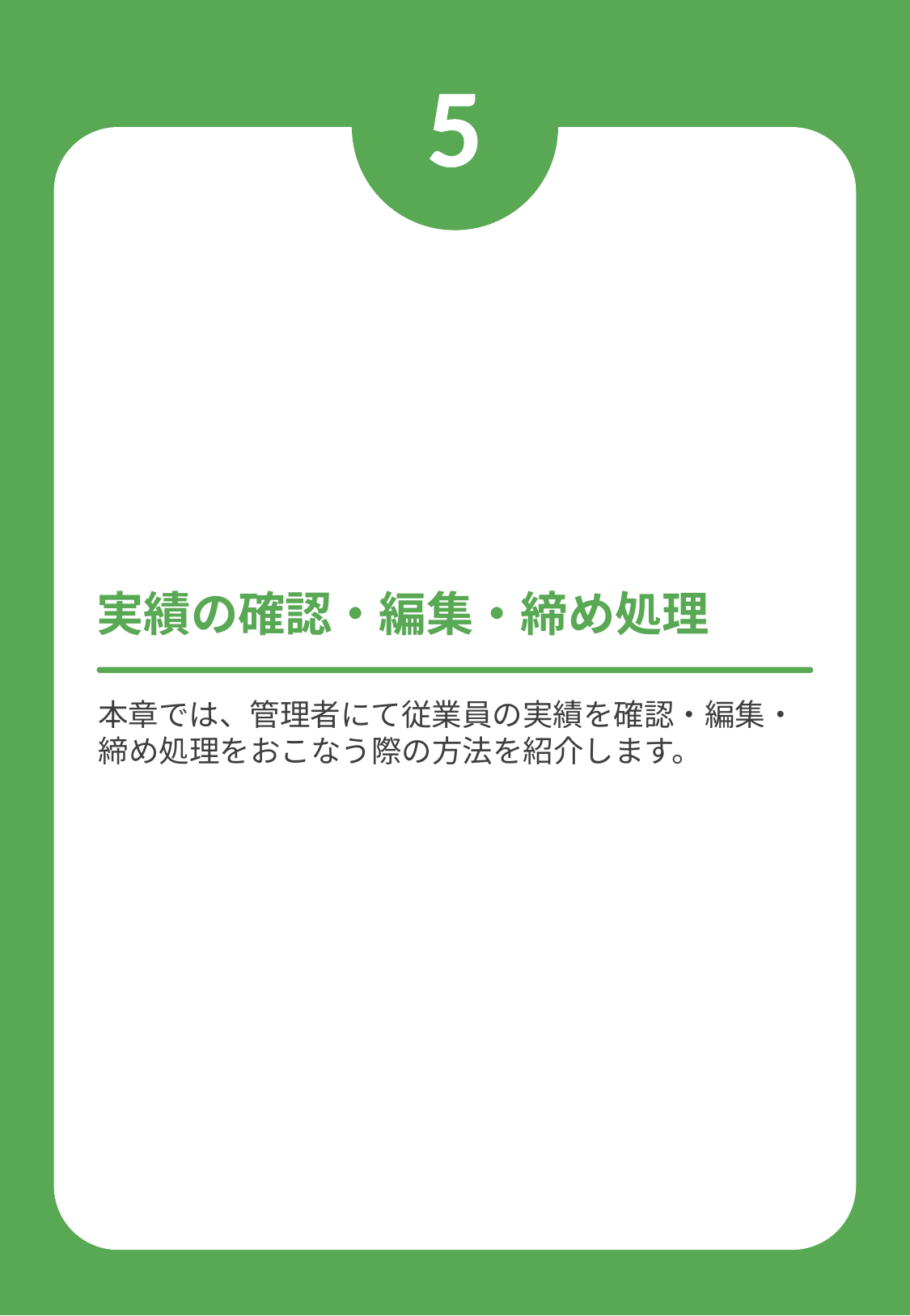

5

実績の確認・編集・締め処理

本章では、管理者にて従業員の実績を確認・編集・締め処理をおこなう際の方法を紹介します。